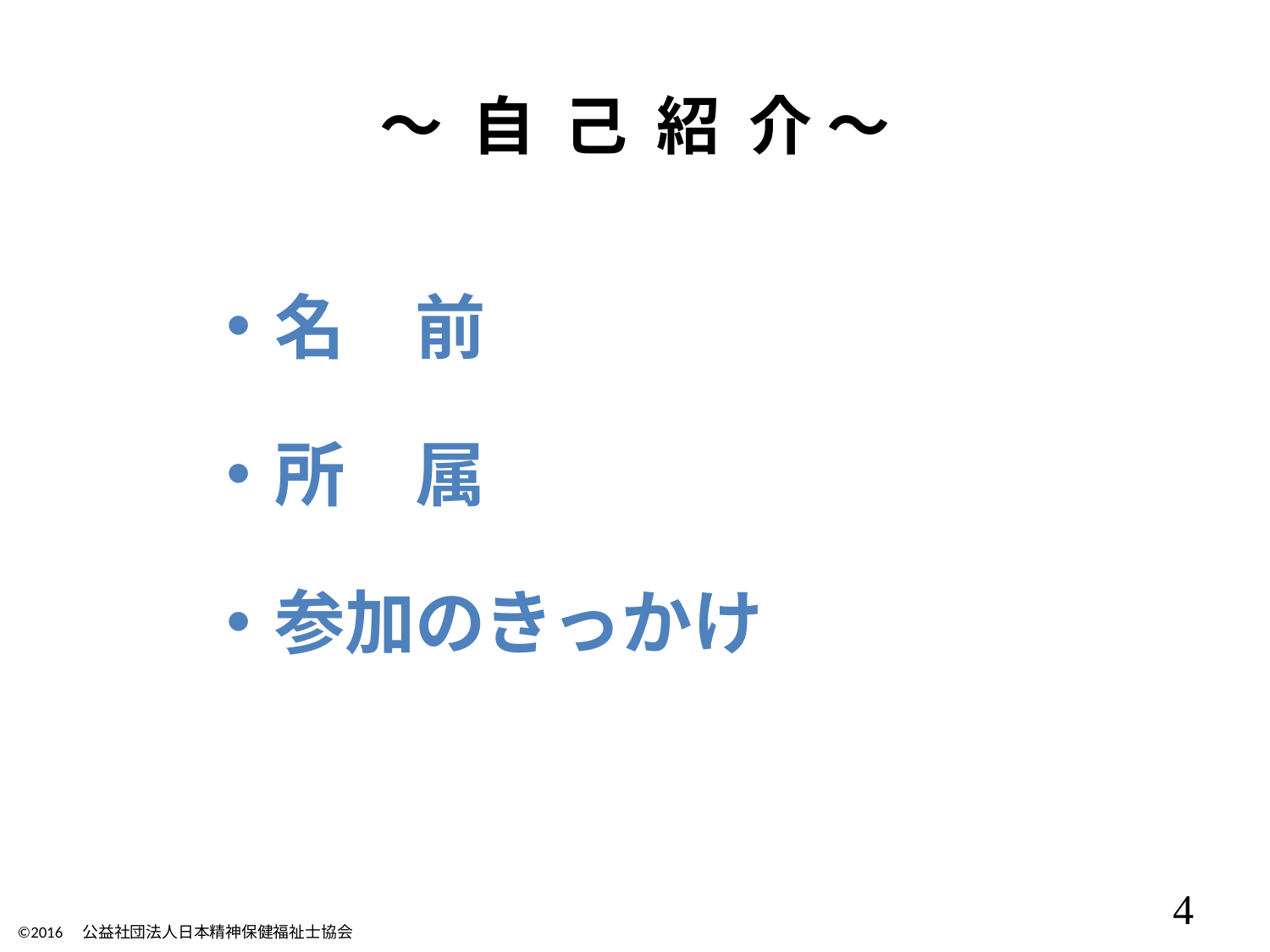

# ～  自  己  紹  介 ～
名　前
所　属
参加のきっかけ

4
©2016　公益社団法人日本精神保健福祉士協会